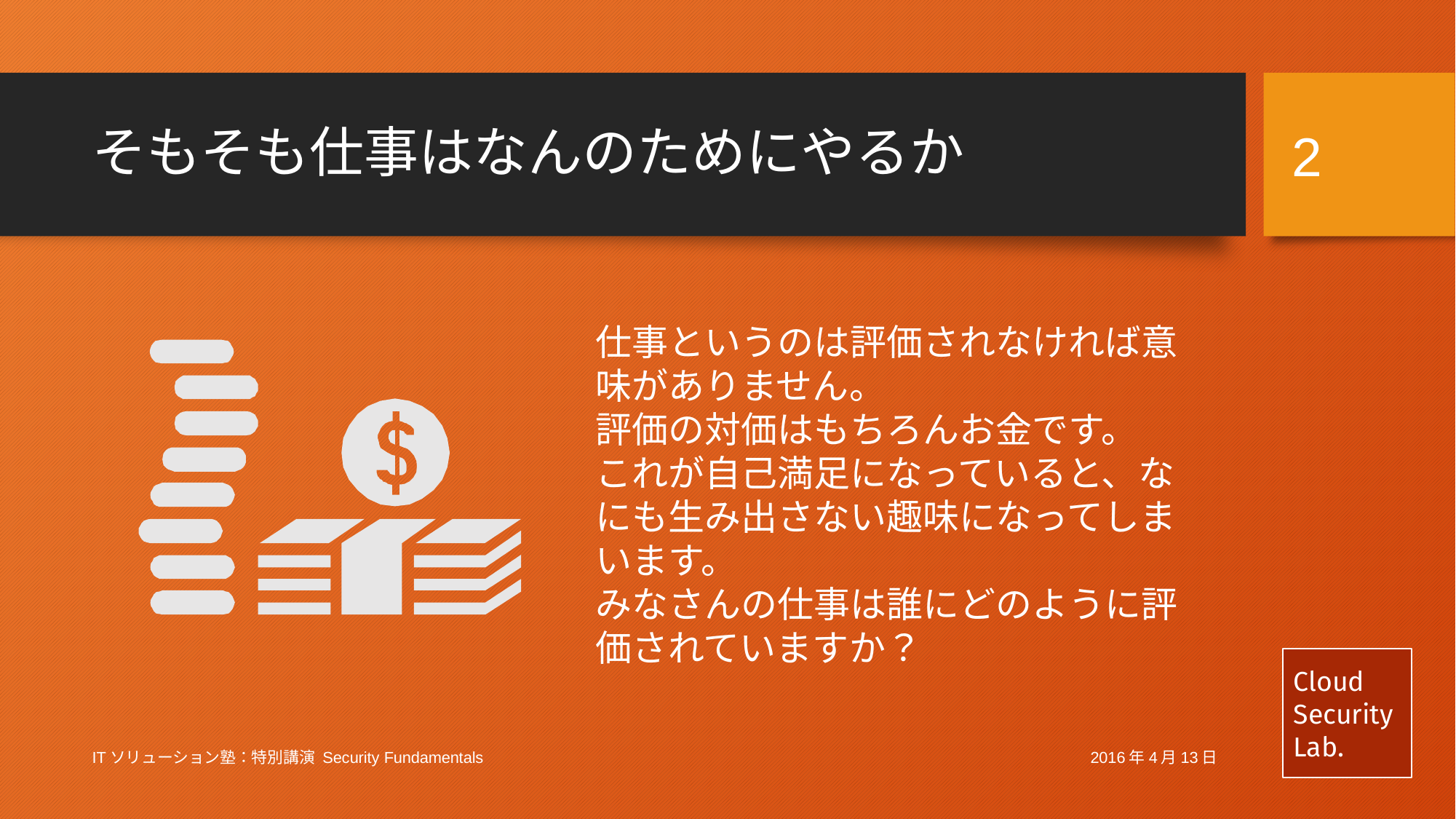

2
# そもそも仕事はなんのためにやるか
仕事というのは評価されなければ意味がありません。
評価の対価はもちろんお金です。
これが自己満足になっていると、なにも生み出さない趣味になってしまいます。
みなさんの仕事は誰にどのように評価されていますか？

2016年4月13日
ITソリューション塾：特別講演 Security Fundamentals